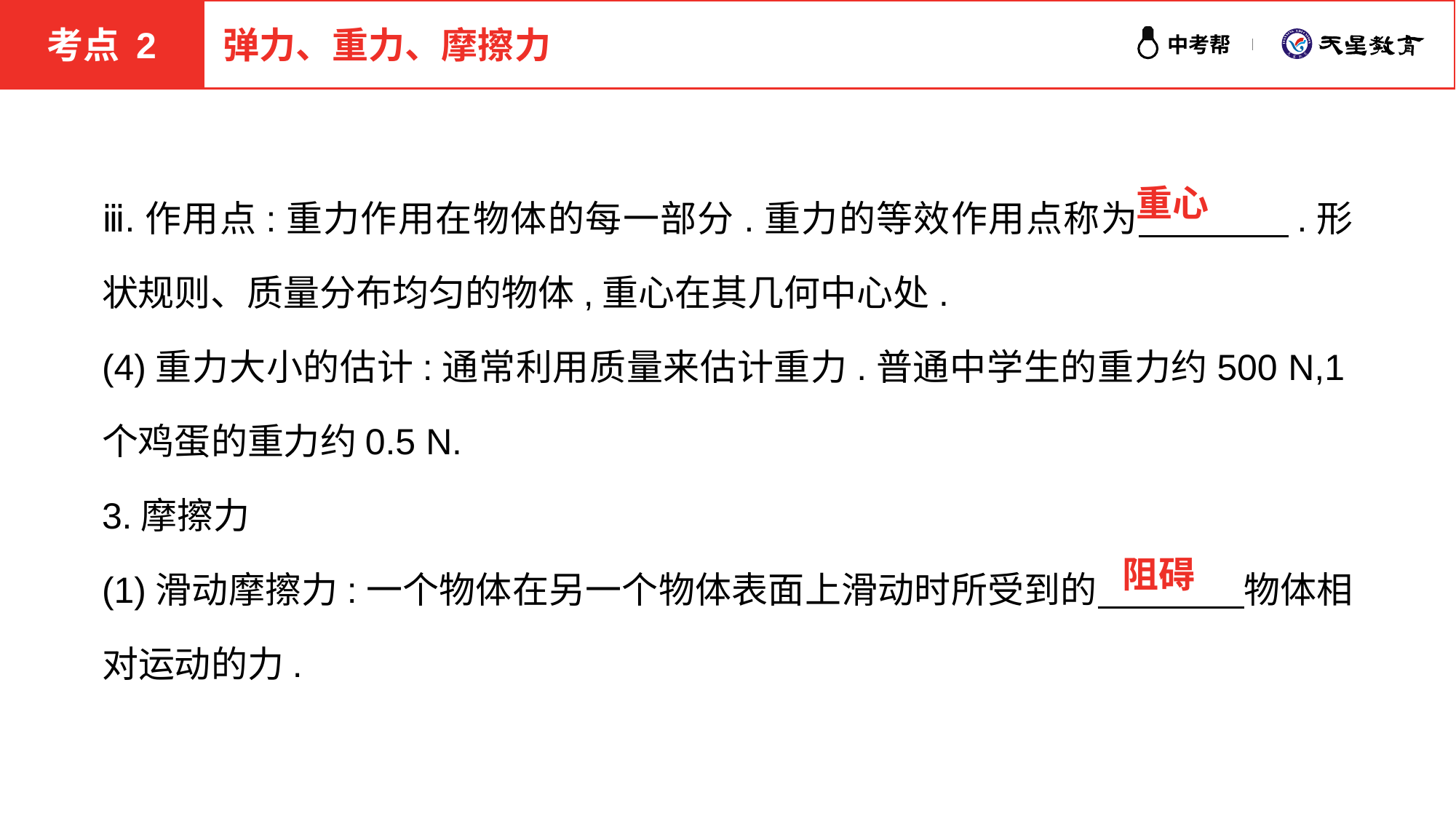

考点 2
弹力、重力、摩擦力
ⅲ.作用点:重力作用在物体的每一部分.重力的等效作用点称为　　　　.形状规则、质量分布均匀的物体,重心在其几何中心处.
(4)重力大小的估计:通常利用质量来估计重力.普通中学生的重力约500 N,1个鸡蛋的重力约0.5 N.
3.摩擦力
(1)滑动摩擦力:一个物体在另一个物体表面上滑动时所受到的　　　　物体相对运动的力.
重心
阻碍